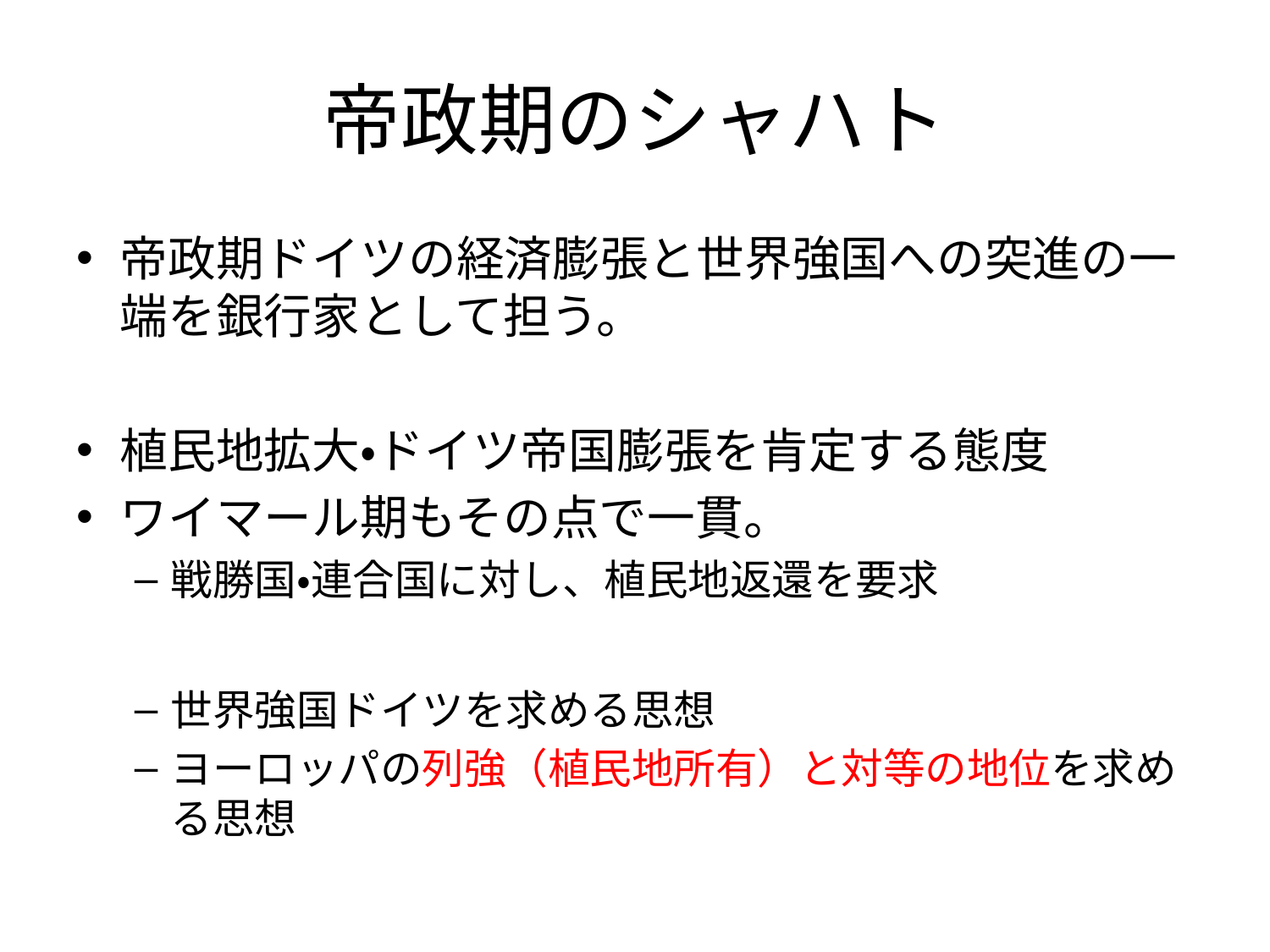

# 帝政期のシャハト
帝政期ドイツの経済膨張と世界強国への突進の一端を銀行家として担う。

植民地拡大・ドイツ帝国膨張を肯定する態度
ワイマール期もその点で一貫。
戦勝国・連合国に対し、植民地返還を要求

世界強国ドイツを求める思想
ヨーロッパの列強（植民地所有）と対等の地位を求める思想